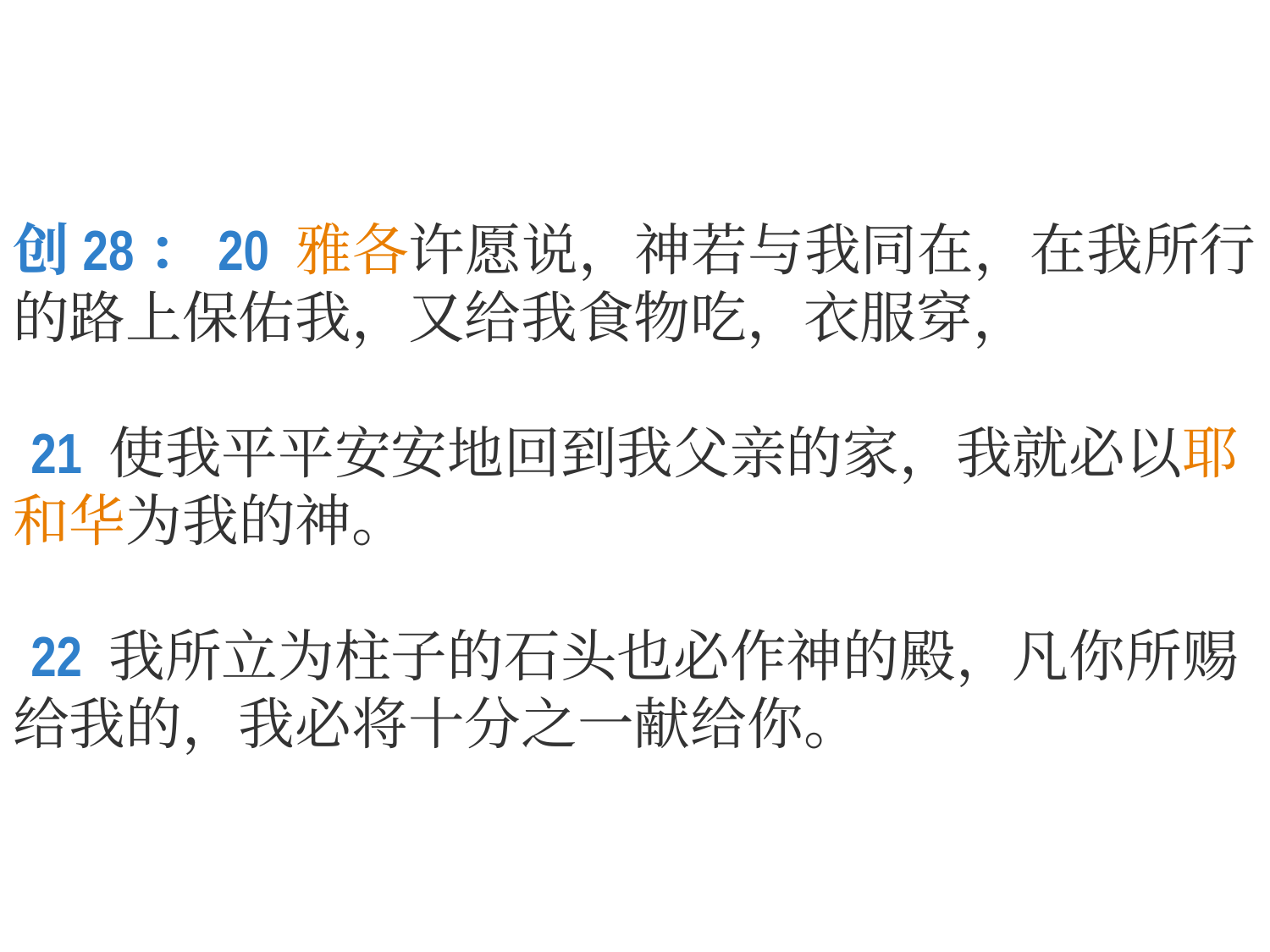

创28：20 雅各许愿说，神若与我同在，在我所行的路上保佑我，又给我食物吃，衣服穿，

 21 使我平平安安地回到我父亲的家，我就必以耶和华为我的神。

 22 我所立为柱子的石头也必作神的殿，凡你所赐给我的，我必将十分之一献给你。